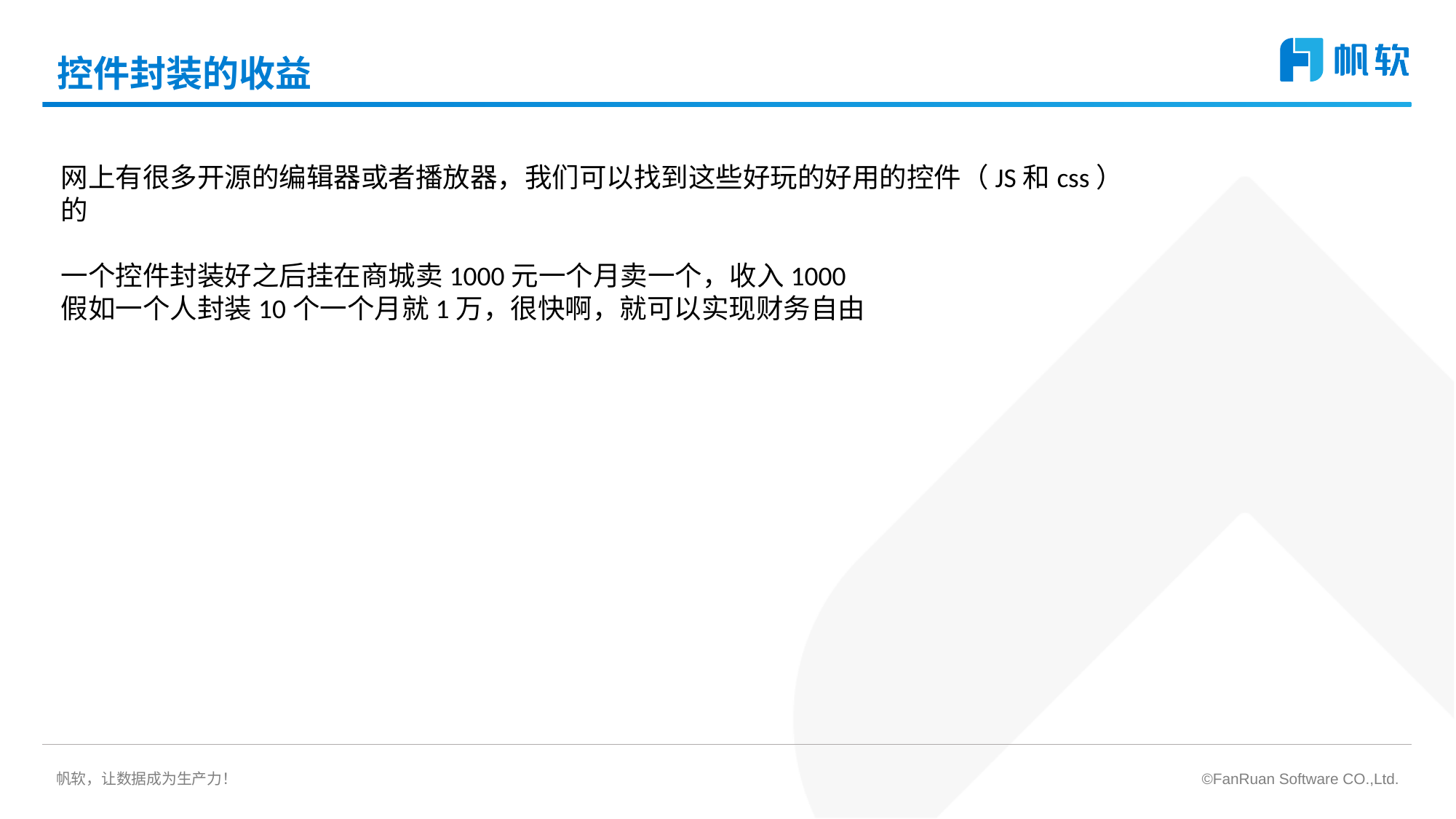

# 控件封装的收益
网上有很多开源的编辑器或者播放器，我们可以找到这些好玩的好用的控件（JS和css）的

一个控件封装好之后挂在商城卖1000元一个月卖一个，收入1000
假如一个人封装10个一个月就1万，很快啊，就可以实现财务自由